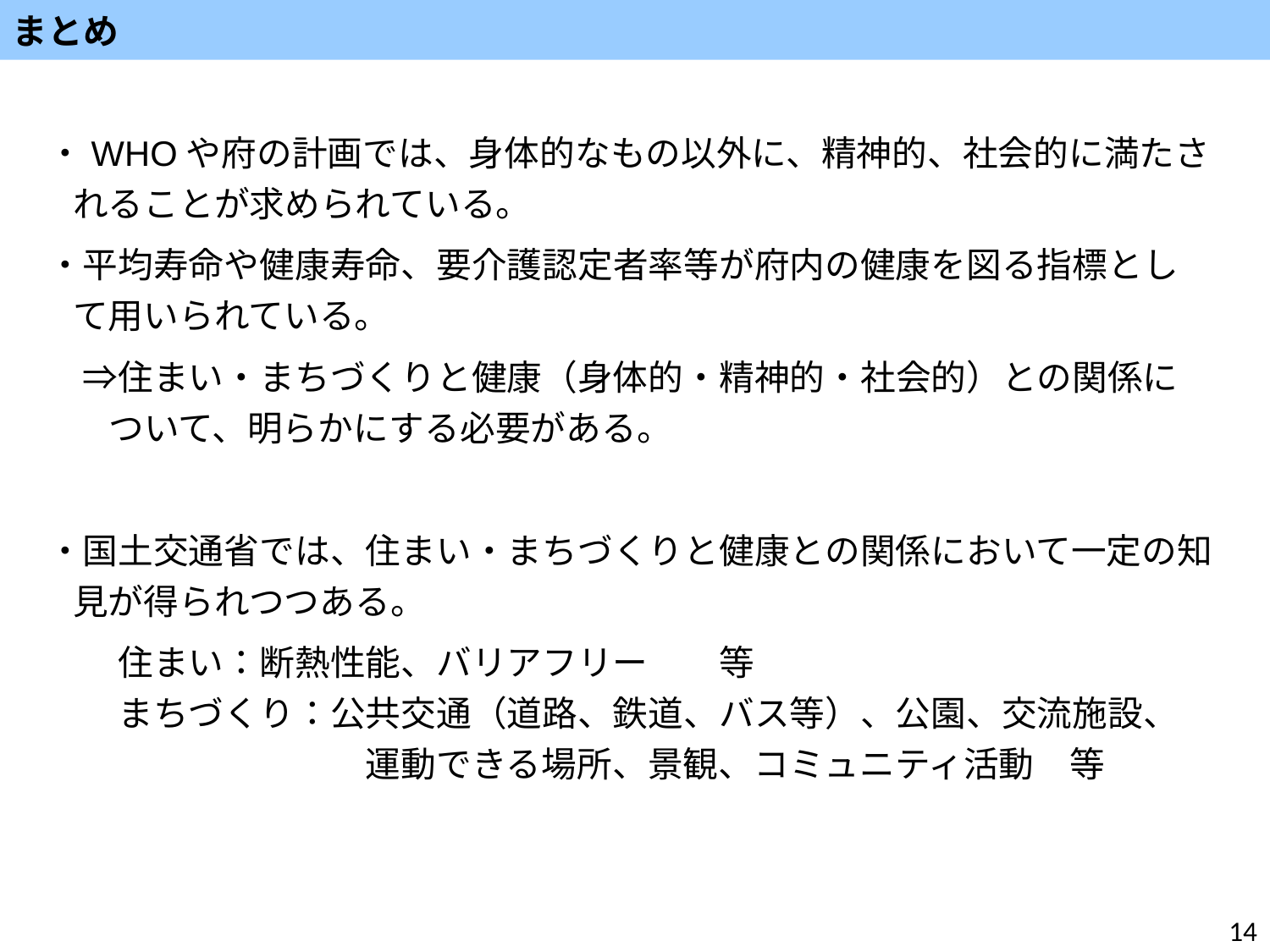

まとめ
・WHOや府の計画では、身体的なもの以外に、精神的、社会的に満たされることが求められている。
・平均寿命や健康寿命、要介護認定者率等が府内の健康を図る指標として用いられている。
　⇒住まい・まちづくりと健康（身体的・精神的・社会的）との関係について、明らかにする必要がある。

・国土交通省では、住まい・まちづくりと健康との関係において一定の知見が得られつつある。
　　住まい：断熱性能、バリアフリー　　等
　　まちづくり：公共交通（道路、鉄道、バス等）、公園、交流施設、
　　　　　　　　　運動できる場所、景観、コミュニティ活動　等
14